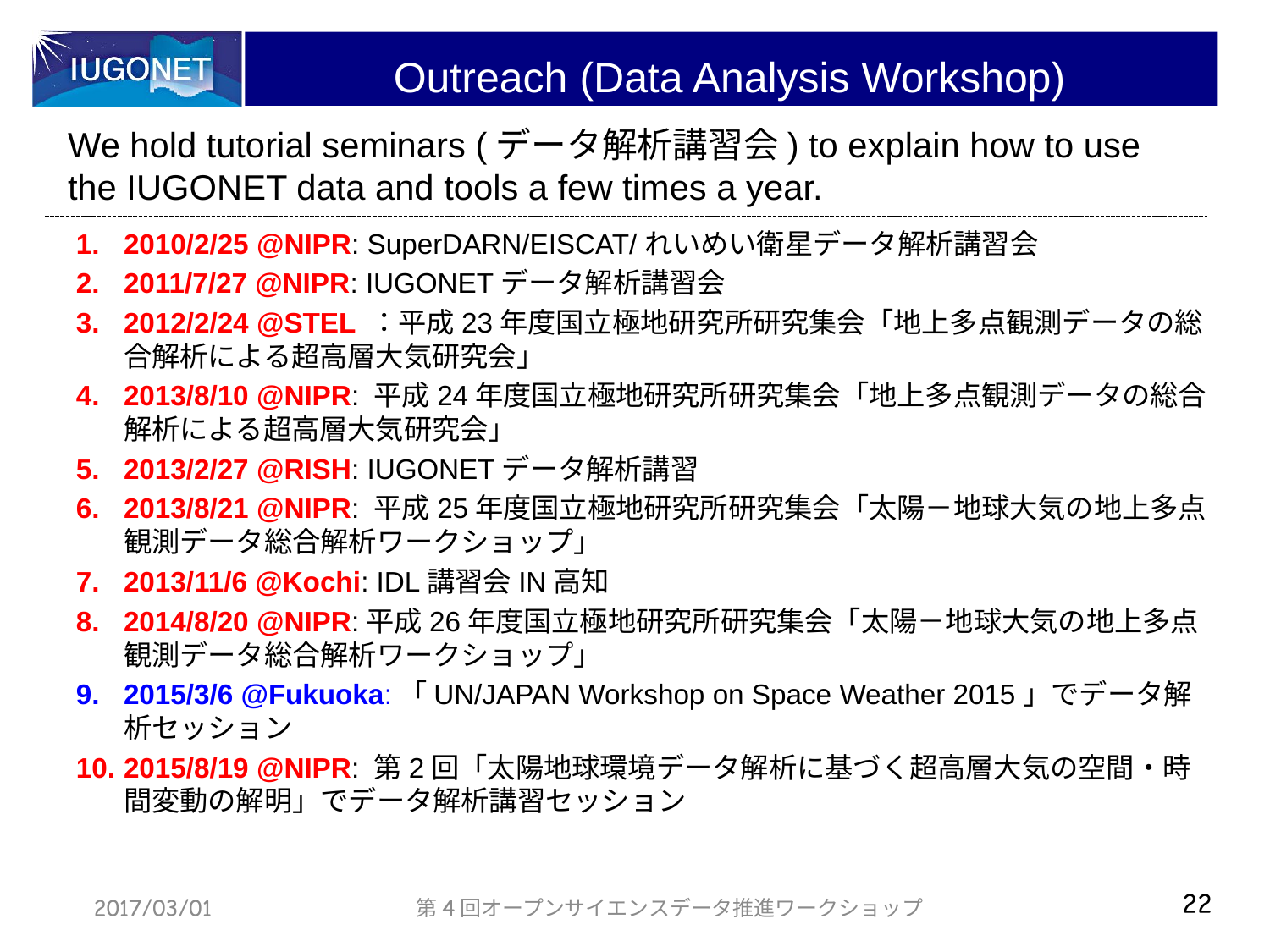

# Outreach (Data Analysis Workshop)
We hold tutorial seminars (データ解析講習会) to explain how to use the IUGONET data and tools a few times a year.
2010/2/25 @NIPR: SuperDARN/EISCAT/れいめい衛星データ解析講習会
2011/7/27 @NIPR: IUGONETデータ解析講習会
2012/2/24 @STEL ：平成23年度国立極地研究所研究集会「地上多点観測データの総合解析による超高層大気研究会」
2013/8/10 @NIPR: 平成24年度国立極地研究所研究集会「地上多点観測データの総合解析による超高層大気研究会」
2013/2/27 @RISH: IUGONETデータ解析講習
2013/8/21 @NIPR: 平成25年度国立極地研究所研究集会「太陽－地球大気の地上多点観測データ総合解析ワークショップ」
2013/11/6 @Kochi: IDL講習会IN高知
2014/8/20 @NIPR:平成26年度国立極地研究所研究集会「太陽－地球大気の地上多点観測データ総合解析ワークショップ」
2015/3/6 @Fukuoka:「UN/JAPAN Workshop on Space Weather 2015」でデータ解析セッション
2015/8/19 @NIPR: 第2回「太陽地球環境データ解析に基づく超高層大気の空間・時間変動の解明」でデータ解析講習セッション
2017/03/01
第4回オープンサイエンスデータ推進ワークショップ
22